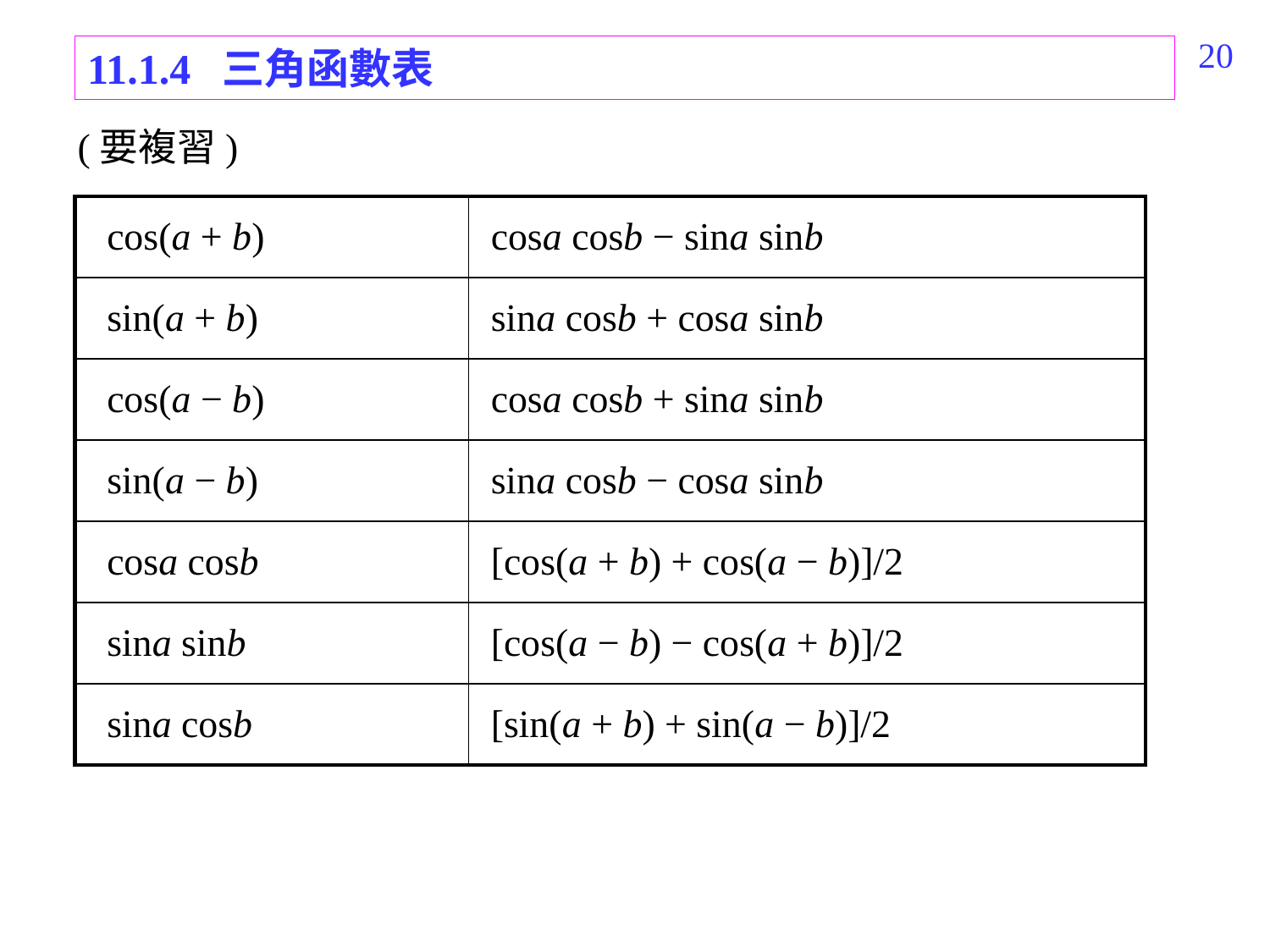

20
11.1.4  三角函數表
(要複習)
| cos(a + b) | cosa cosb − sina sinb |
| --- | --- |
| sin(a + b) | sina cosb + cosa sinb |
| cos(a − b) | cosa cosb + sina sinb |
| sin(a − b) | sina cosb − cosa sinb |
| cosa cosb | [cos(a + b) + cos(a − b)]/2 |
| sina sinb | [cos(a − b) − cos(a + b)]/2 |
| sina cosb | [sin(a + b) + sin(a − b)]/2 |